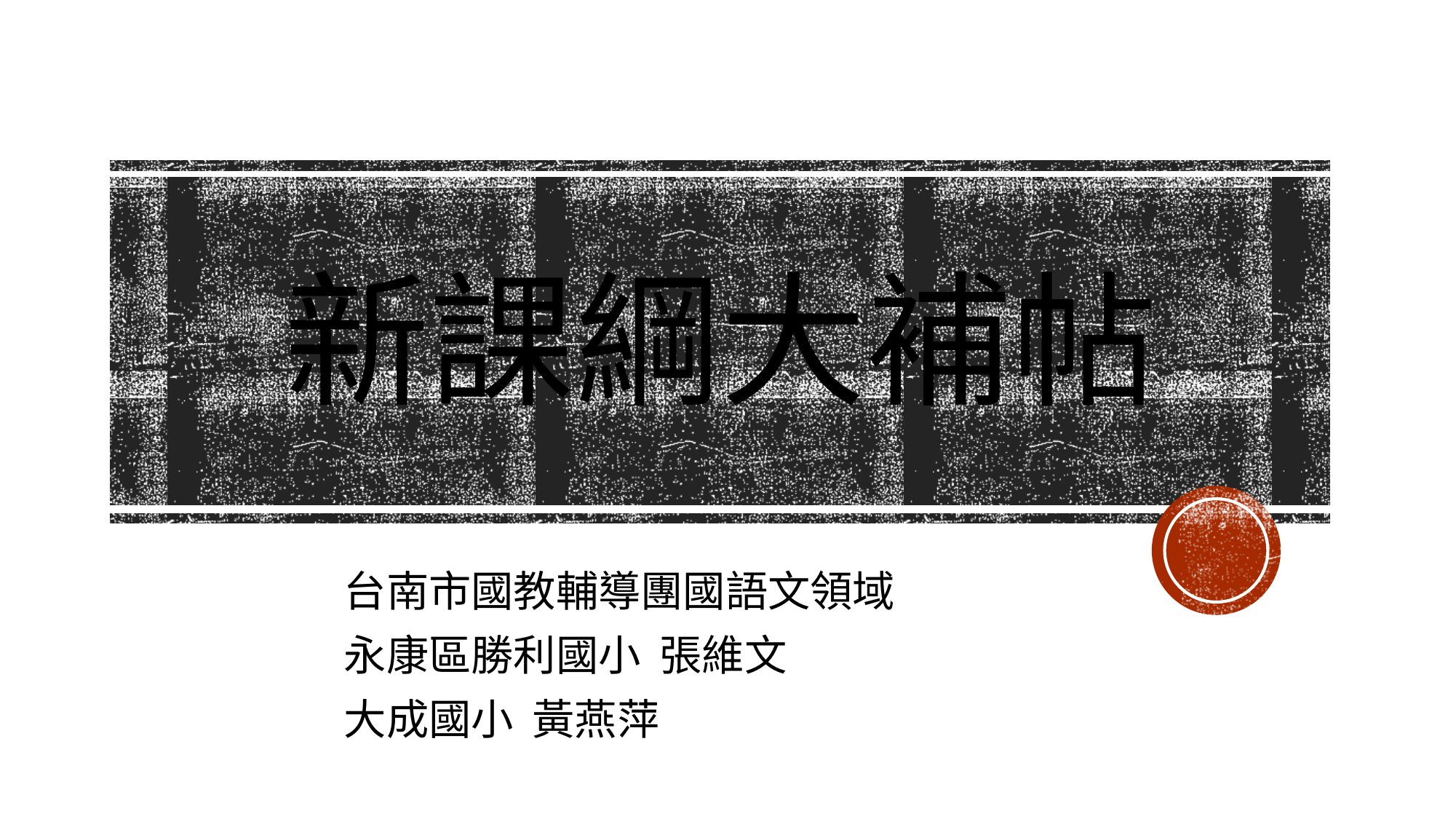

# 新課綱大補帖
台南市國教輔導團國語文領域
永康區勝利國小  張維文
大成國小  黃燕萍